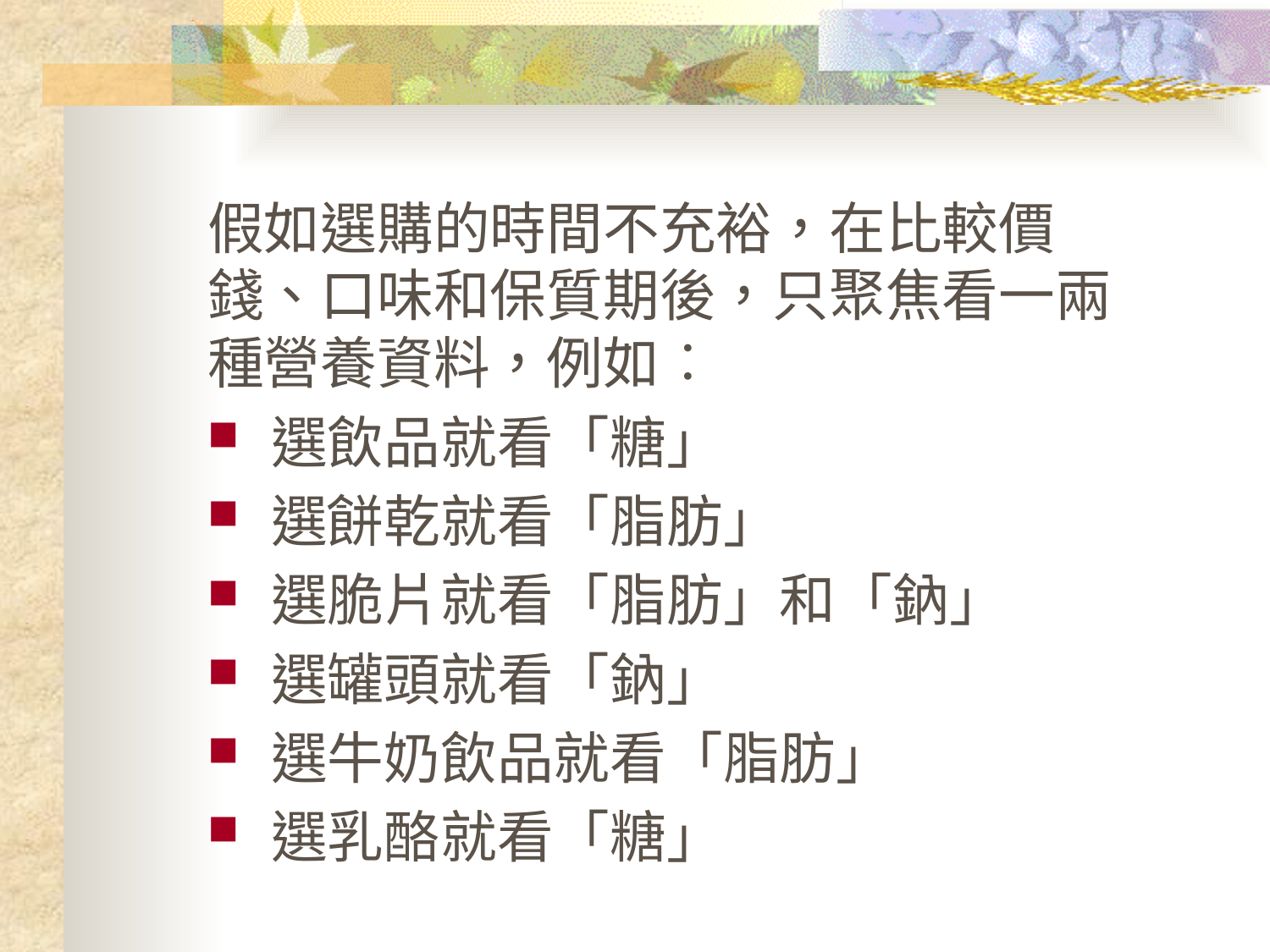

假如選購的時間不充裕，在比較價錢、口味和保質期後，只聚焦看一兩種營養資料，例如︰
選飲品就看「糖」
選餅乾就看「脂肪」
選脆片就看「脂肪」和「鈉」
選罐頭就看「鈉」
選牛奶飲品就看「脂肪」
選乳酪就看「糖」